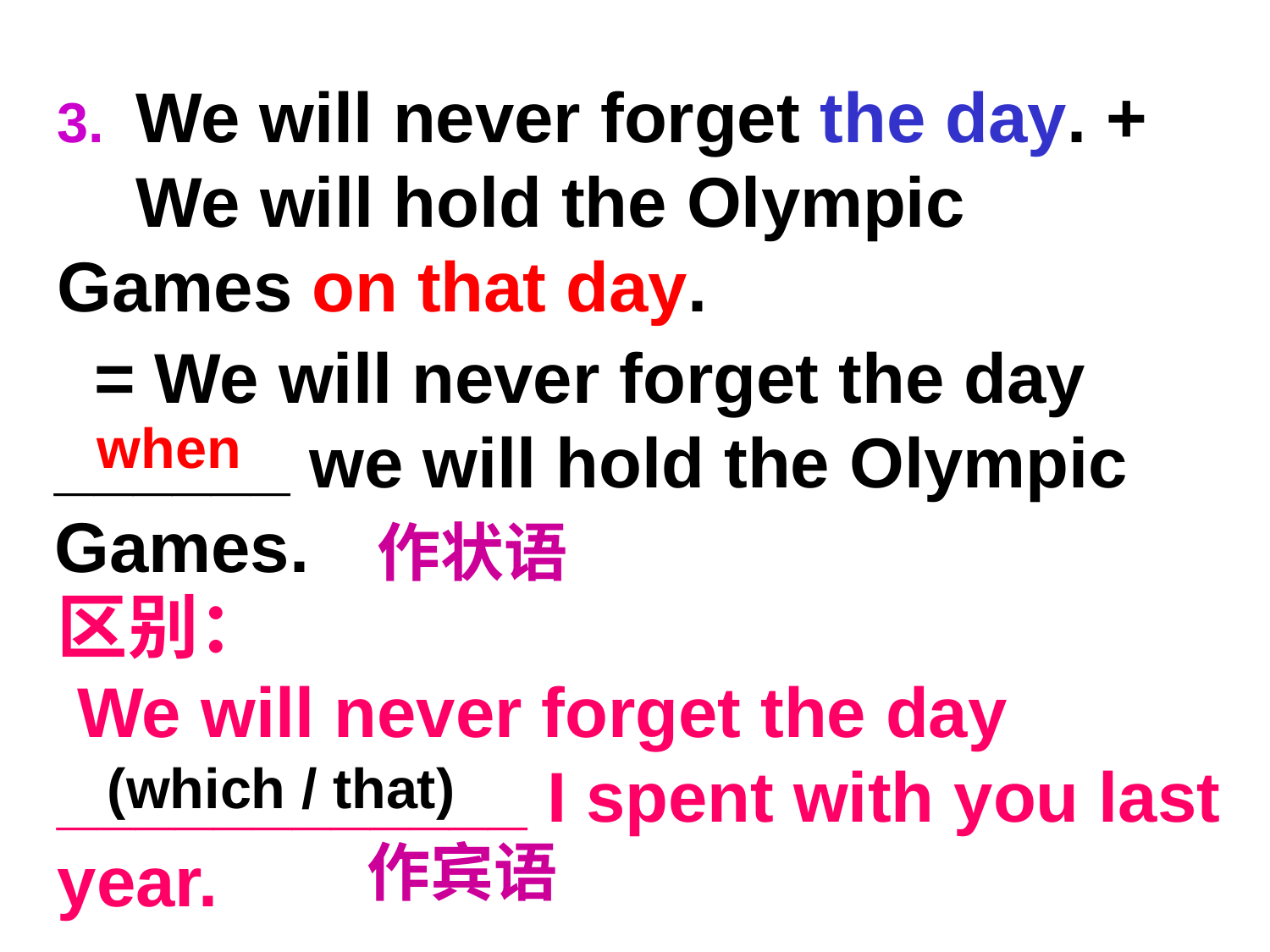

3.  We will never forget the day. +
    We will hold the Olympic    Games on that day.
  = We will never forget the day ______ we will hold the Olympic Games.
when
作状语
区别：
 We will never forget the day ____________ I spent with you last year.
(which / that)
作宾语